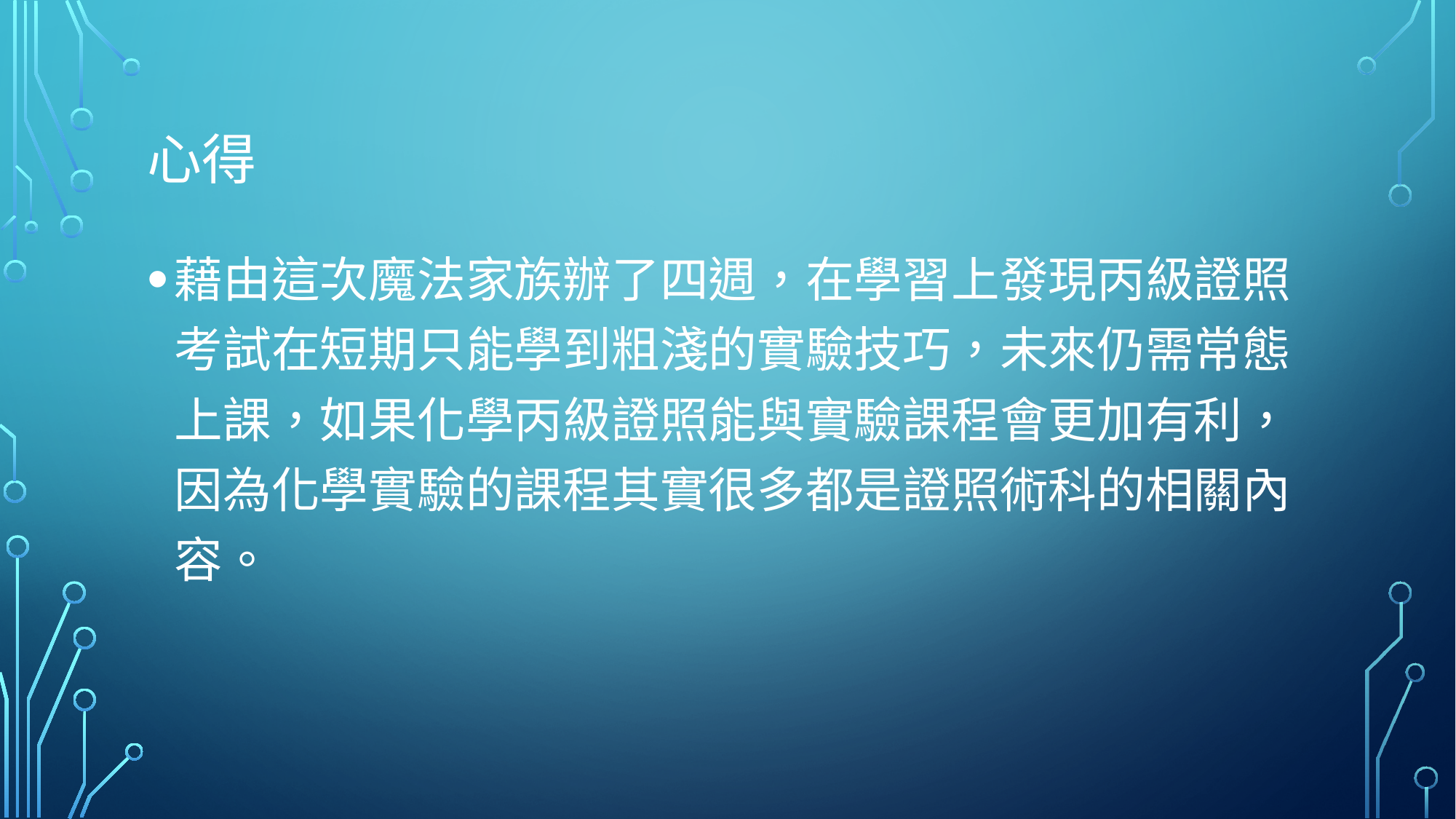

# 心得
藉由這次魔法家族辦了四週，在學習上發現丙級證照考試在短期只能學到粗淺的實驗技巧，未來仍需常態上課，如果化學丙級證照能與實驗課程會更加有利，因為化學實驗的課程其實很多都是證照術科的相關內容。